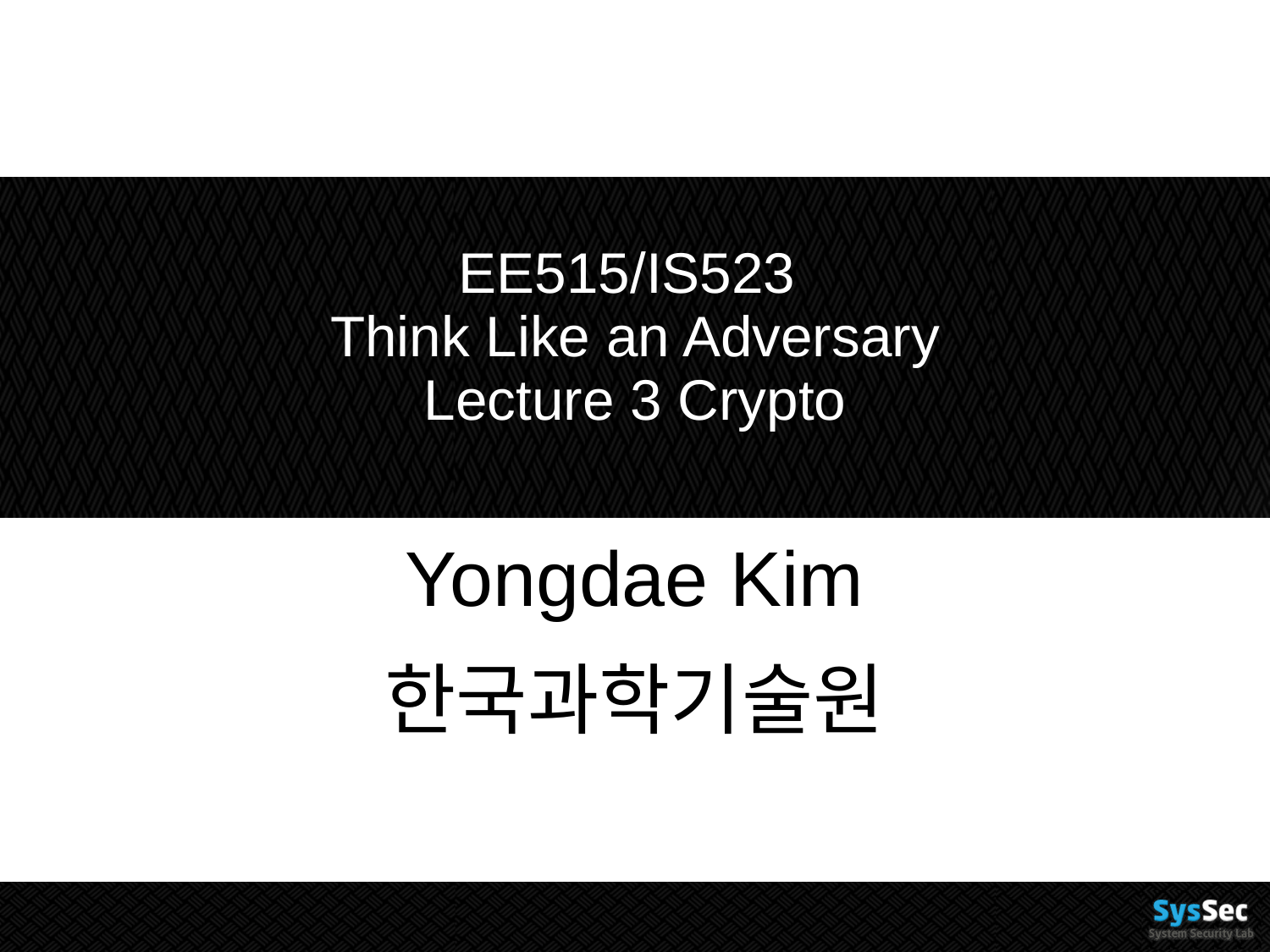

# EE515/IS523 Think Like an Adversary Lecture 3 Crypto
Yongdae Kim
한국과학기술원